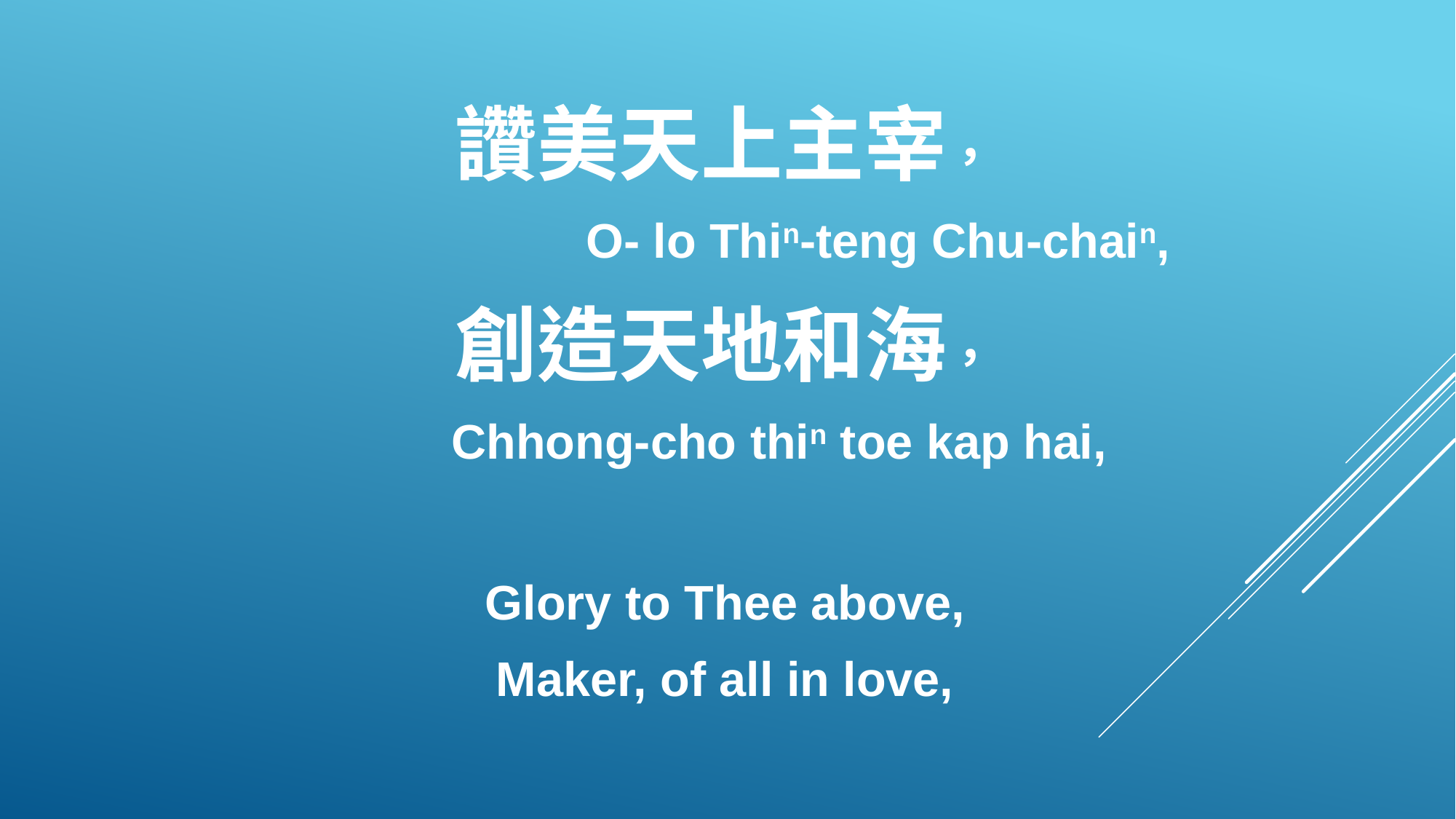

讚美天上主宰，
                                 O- lo Thin-teng Chu-chain,
創造天地和海，
                       Chhong-cho thin toe kap hai,

Glory to Thee above,
Maker, of all in love,